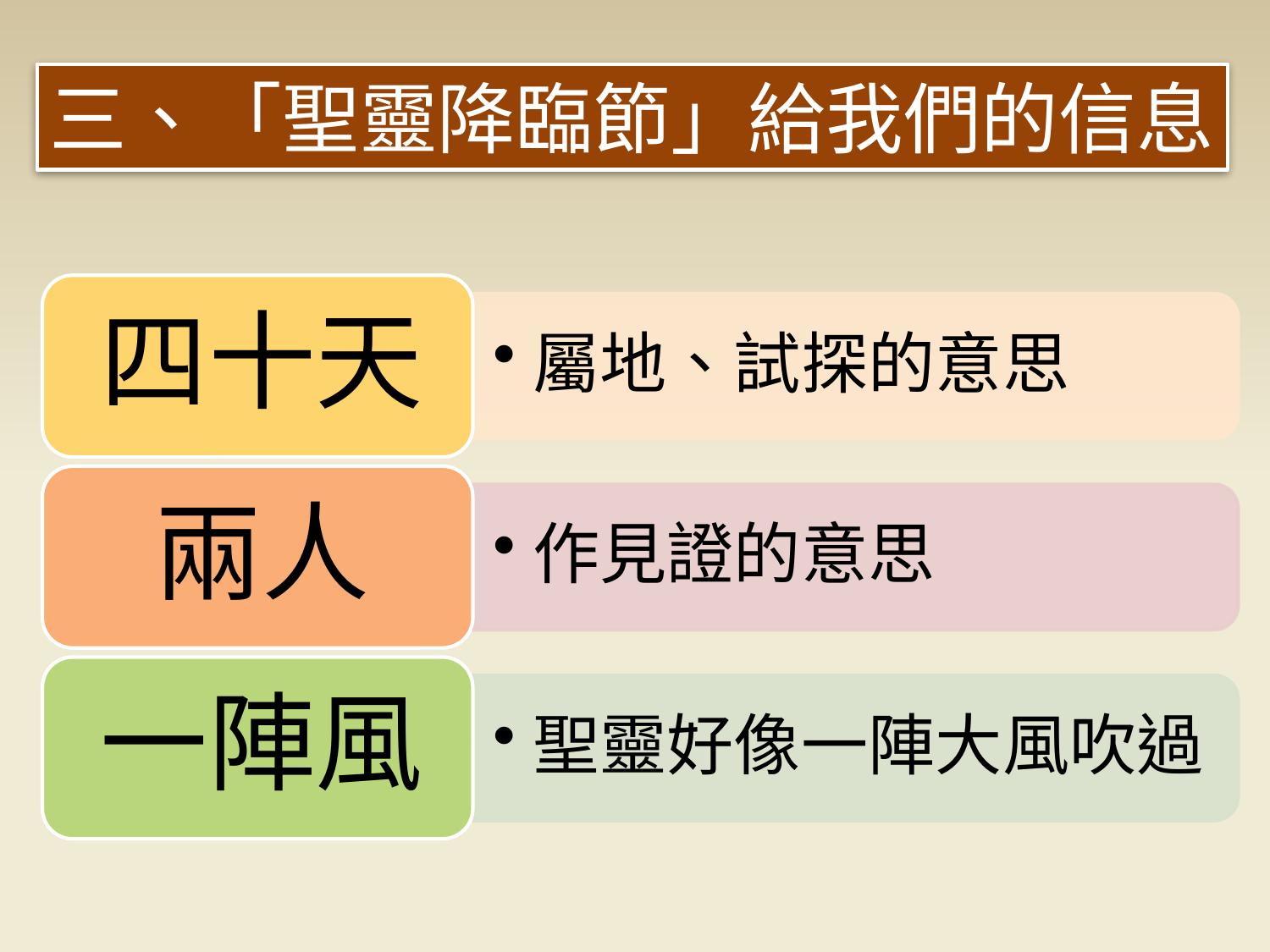

三、「聖靈降臨節」給我們的信息
屬地、試探的意思
四十天
作見證的意思
兩人
聖靈好像一陣大風吹過
一陣風